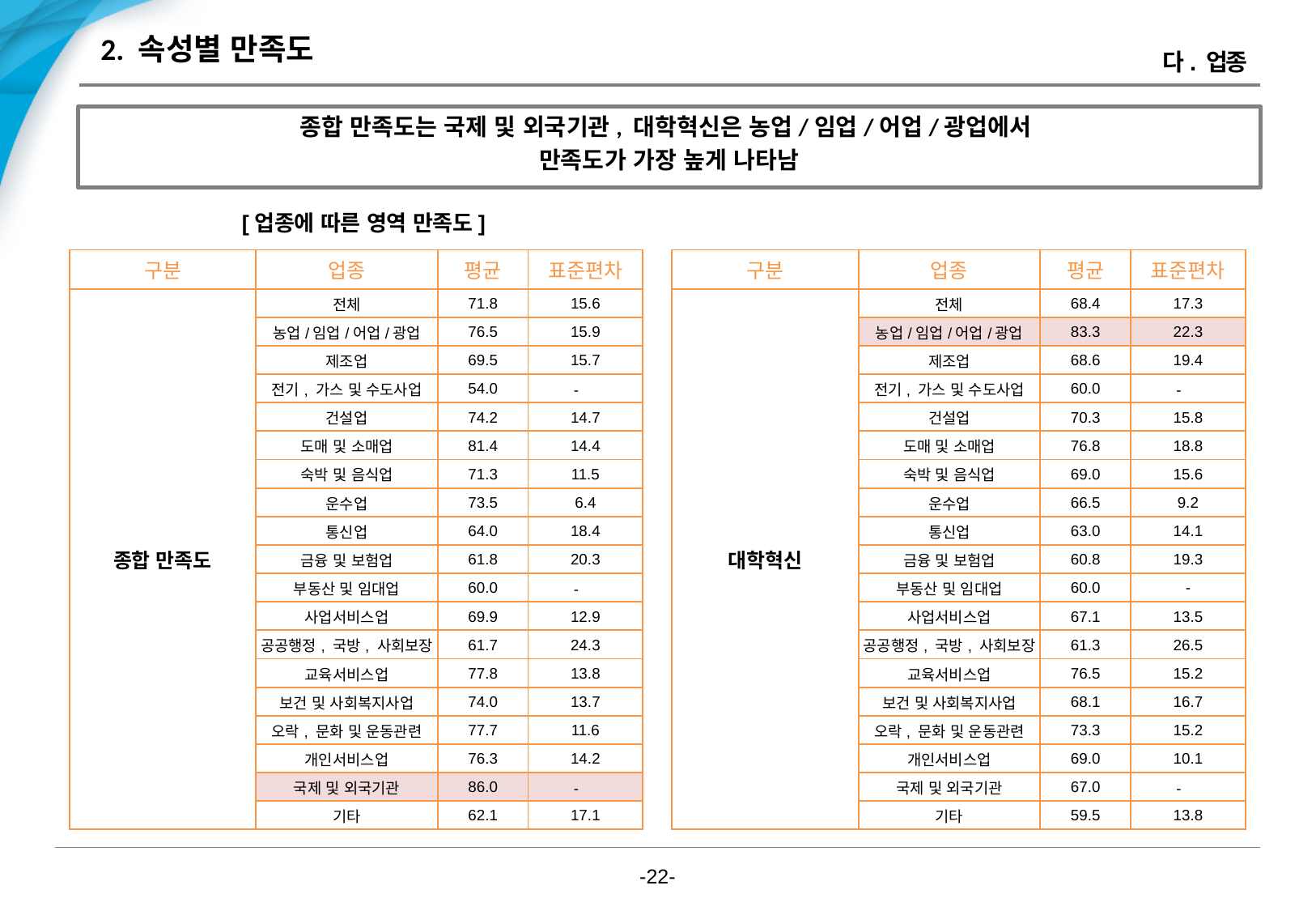

# 2. 속성별 만족도
다. 업종
종합 만족도는 국제 및 외국기관, 대학혁신은 농업/임업/어업/광업에서
만족도가 가장 높게 나타남
[업종에 따른 영역 만족도]
| 구분 | 업종 | 평균 | 표준편차 |
| --- | --- | --- | --- |
| 종합 만족도 | 전체 | 71.8 | 15.6 |
|  | 농업/임업/어업/광업 | 76.5 | 15.9 |
|  | 제조업 | 69.5 | 15.7 |
|  | 전기, 가스 및 수도사업 | 54.0 | - |
|  | 건설업 | 74.2 | 14.7 |
|  | 도매 및 소매업 | 81.4 | 14.4 |
|  | 숙박 및 음식업 | 71.3 | 11.5 |
|  | 운수업 | 73.5 | 6.4 |
|  | 통신업 | 64.0 | 18.4 |
|  | 금융 및 보험업 | 61.8 | 20.3 |
|  | 부동산 및 임대업 | 60.0 | - |
|  | 사업서비스업 | 69.9 | 12.9 |
|  | 공공행정, 국방, 사회보장 | 61.7 | 24.3 |
|  | 교육서비스업 | 77.8 | 13.8 |
|  | 보건 및 사회복지사업 | 74.0 | 13.7 |
|  | 오락, 문화 및 운동관련 | 77.7 | 11.6 |
|  | 개인서비스업 | 76.3 | 14.2 |
|  | 국제 및 외국기관 | 86.0 | - |
|  | 기타 | 62.1 | 17.1 |
| 구분 | 업종 | 평균 | 표준편차 |
| --- | --- | --- | --- |
| 대학혁신 | 전체 | 68.4 | 17.3 |
|  | 농업/임업/어업/광업 | 83.3 | 22.3 |
|  | 제조업 | 68.6 | 19.4 |
|  | 전기, 가스 및 수도사업 | 60.0 | - |
|  | 건설업 | 70.3 | 15.8 |
|  | 도매 및 소매업 | 76.8 | 18.8 |
|  | 숙박 및 음식업 | 69.0 | 15.6 |
|  | 운수업 | 66.5 | 9.2 |
|  | 통신업 | 63.0 | 14.1 |
|  | 금융 및 보험업 | 60.8 | 19.3 |
|  | 부동산 및 임대업 | 60.0 | - |
|  | 사업서비스업 | 67.1 | 13.5 |
|  | 공공행정, 국방, 사회보장 | 61.3 | 26.5 |
|  | 교육서비스업 | 76.5 | 15.2 |
|  | 보건 및 사회복지사업 | 68.1 | 16.7 |
|  | 오락, 문화 및 운동관련 | 73.3 | 15.2 |
|  | 개인서비스업 | 69.0 | 10.1 |
|  | 국제 및 외국기관 | 67.0 | - |
|  | 기타 | 59.5 | 13.8 |
-22-